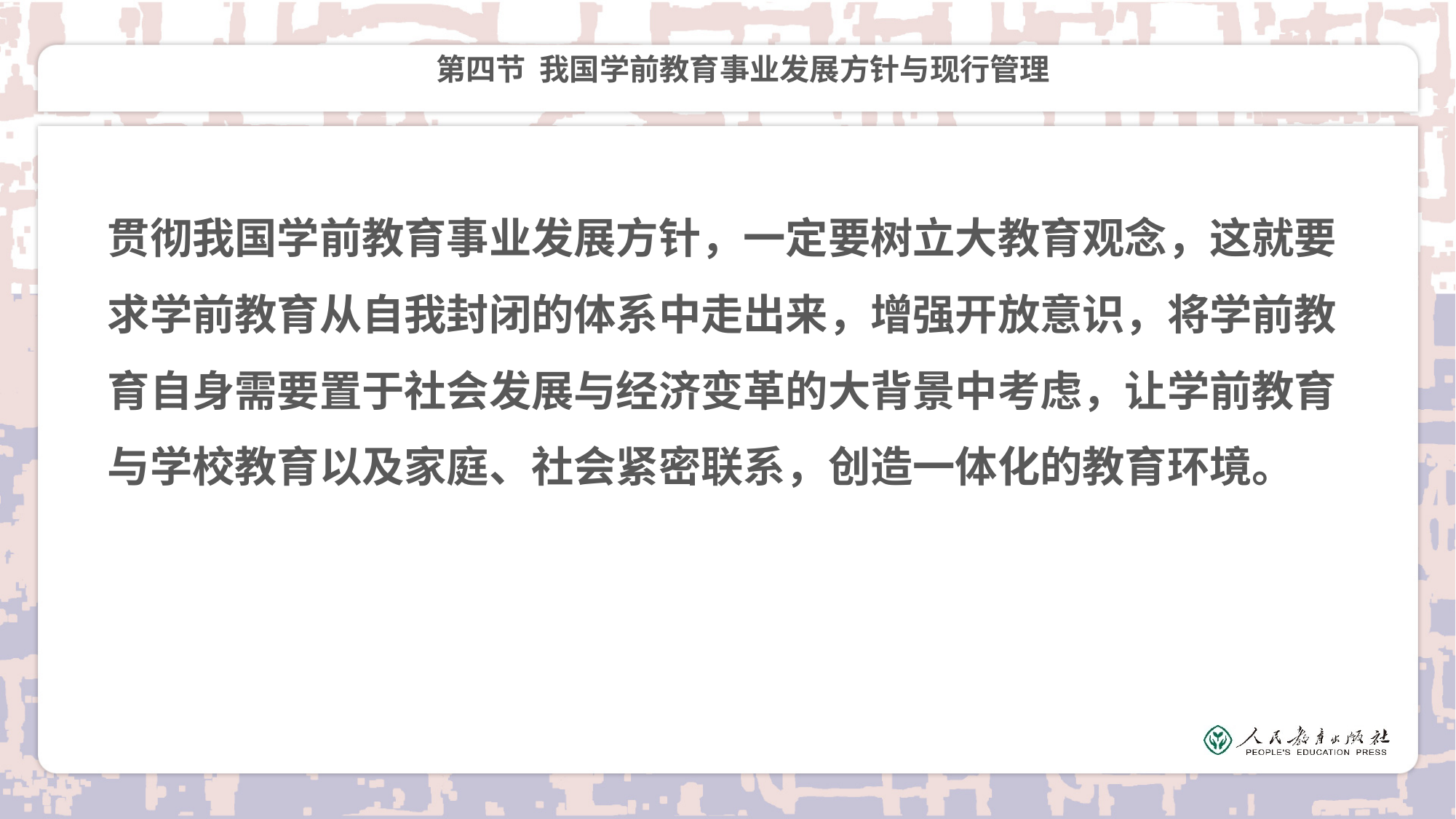

# 第四节  我国学前教育事业发展方针与现行管理
贯彻我国学前教育事业发展方针，一定要树立大教育观念，这就要求学前教育从自我封闭的体系中走出来，增强开放意识，将学前教育自身需要置于社会发展与经济变革的大背景中考虑，让学前教育与学校教育以及家庭、社会紧密联系，创造一体化的教育环境。